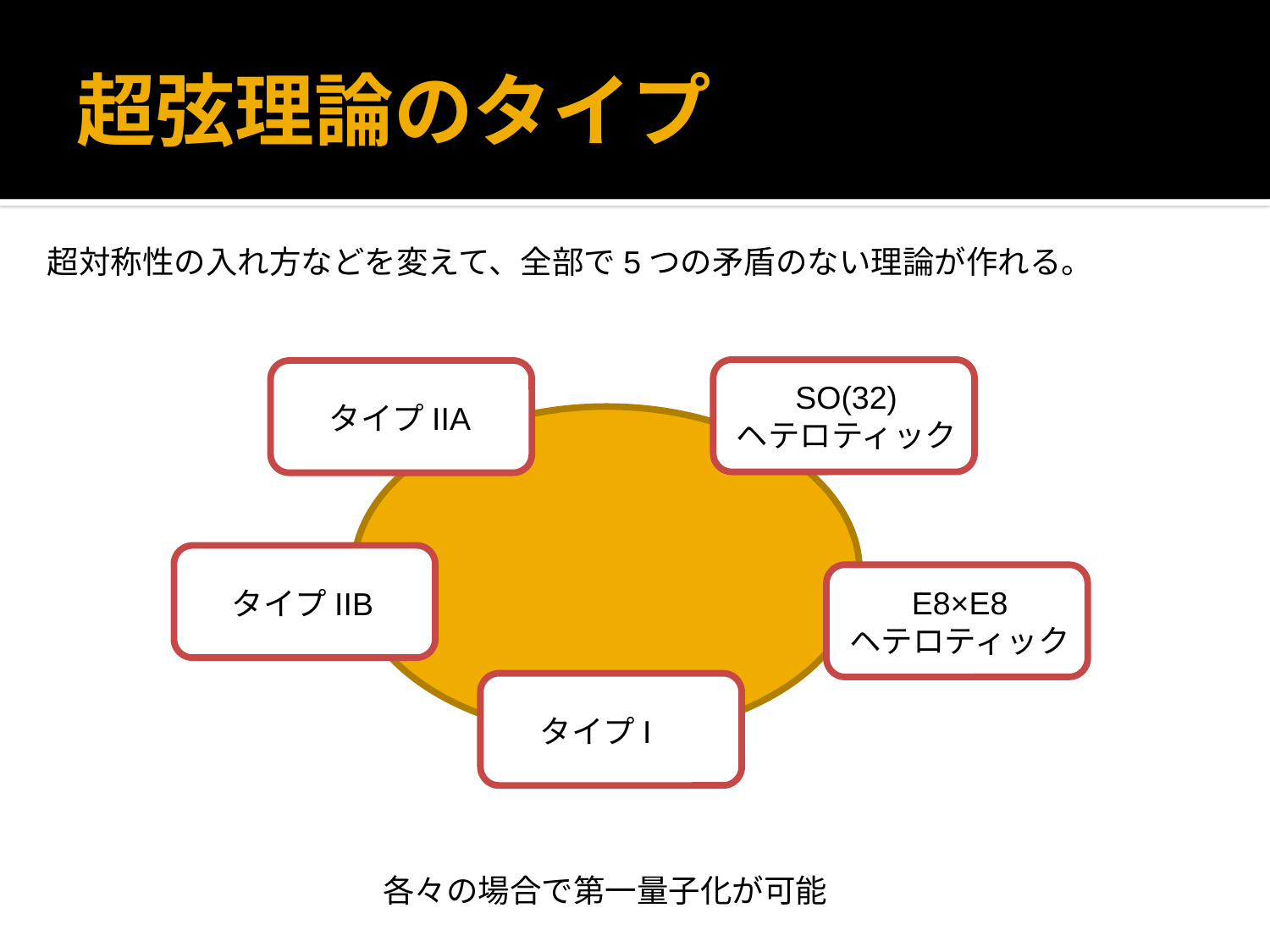

# 超弦理論のタイプ
超対称性の入れ方などを変えて、全部で5つの矛盾のない理論が作れる。

SO(32)
ヘテロティック
タイプIIA

E8×E8
ヘテロティック
タイプIIB

タイプI
各々の場合で第一量子化が可能